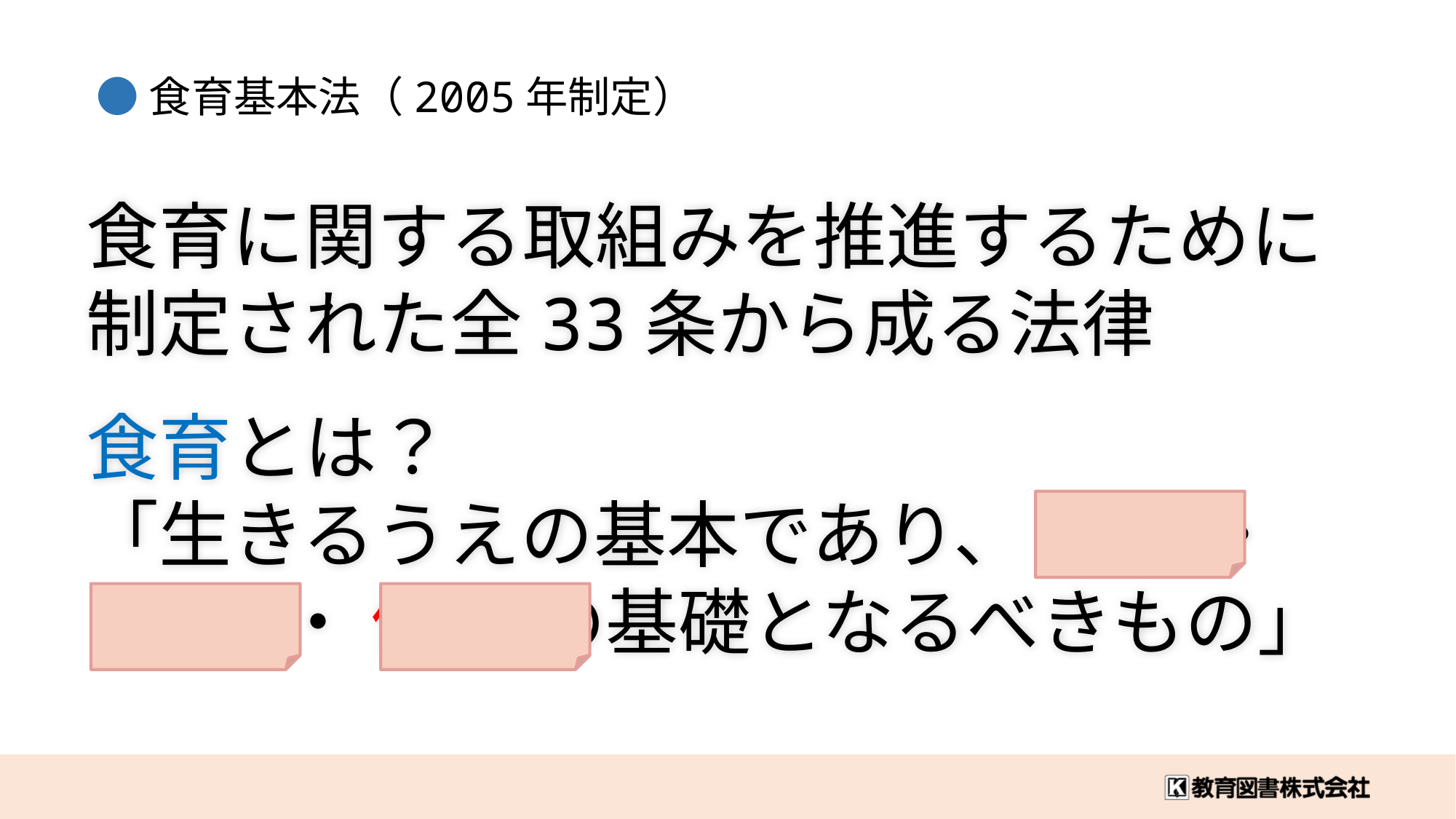

●食育基本法（2005年制定）
食育に関する取組みを推進するために
制定された全33条から成る法律
食育とは？
「生きるうえの基本であり、 知育 ・
 徳育 ・ 体育 の基礎となるべきもの」